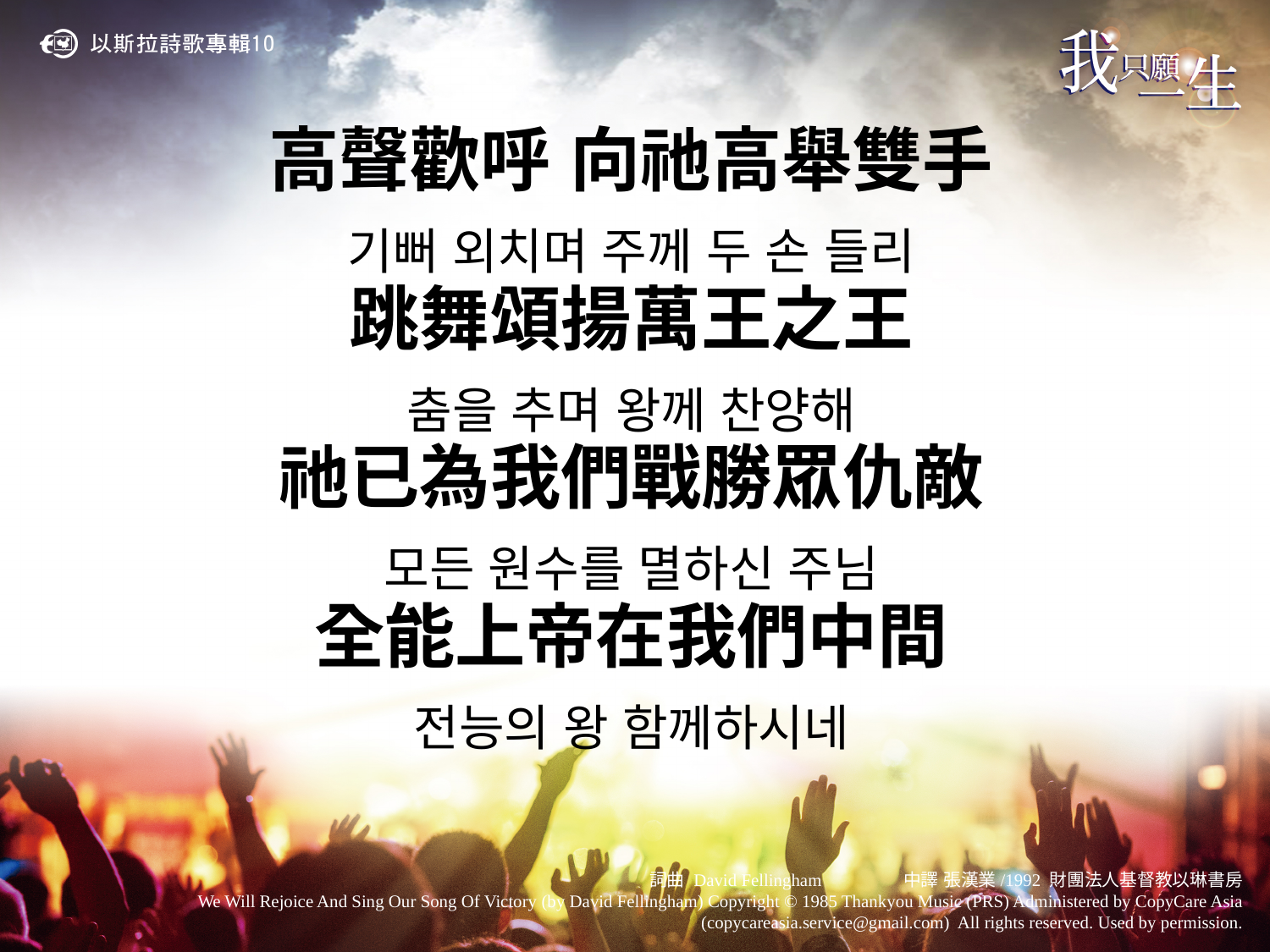

高聲歡呼 向祂高舉雙手
기뻐 외치며 주께 두 손 들리
跳舞頌揚萬王之王
춤을 추며 왕께 찬양해
祂已為我們戰勝眾仇敵
모든 원수를 멸하신 주님
全能上帝在我們中間
전능의 왕 함께하시네
詞曲 David Fellingham	中譯 張漢業/1992 財團法人基督教以琳書房
We Will Rejoice And Sing Our Song Of Victory (by David Fellingham) Copyright © 1985 Thankyou Music (PRS) Administered by CopyCare Asia (copycareasia.service@gmail.com)  All rights reserved. Used by permission.